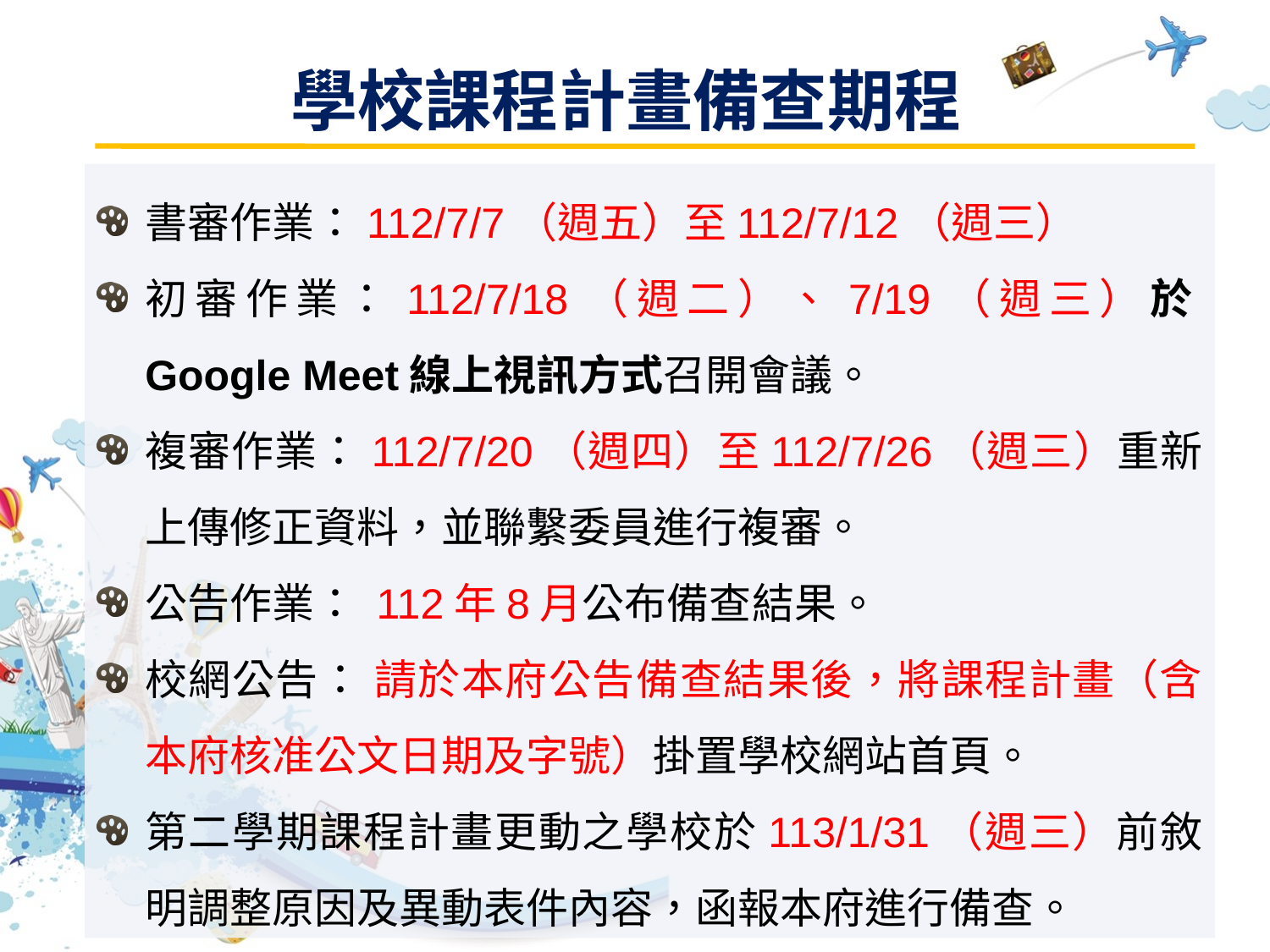

學校課程計畫備查期程
書審作業：112/7/7（週五）至112/7/12（週三）
初審作業：112/7/18（週二）、7/19（週三）於Google Meet線上視訊方式召開會議。
複審作業：112/7/20（週四）至112/7/26（週三）重新上傳修正資料，並聯繫委員進行複審。
公告作業： 112年8月公布備查結果。
校網公告： 請於本府公告備查結果後，將課程計畫（含本府核准公文日期及字號）掛置學校網站首頁。
第二學期課程計畫更動之學校於113/1/31（週三）前敘明調整原因及異動表件內容，函報本府進行備查。